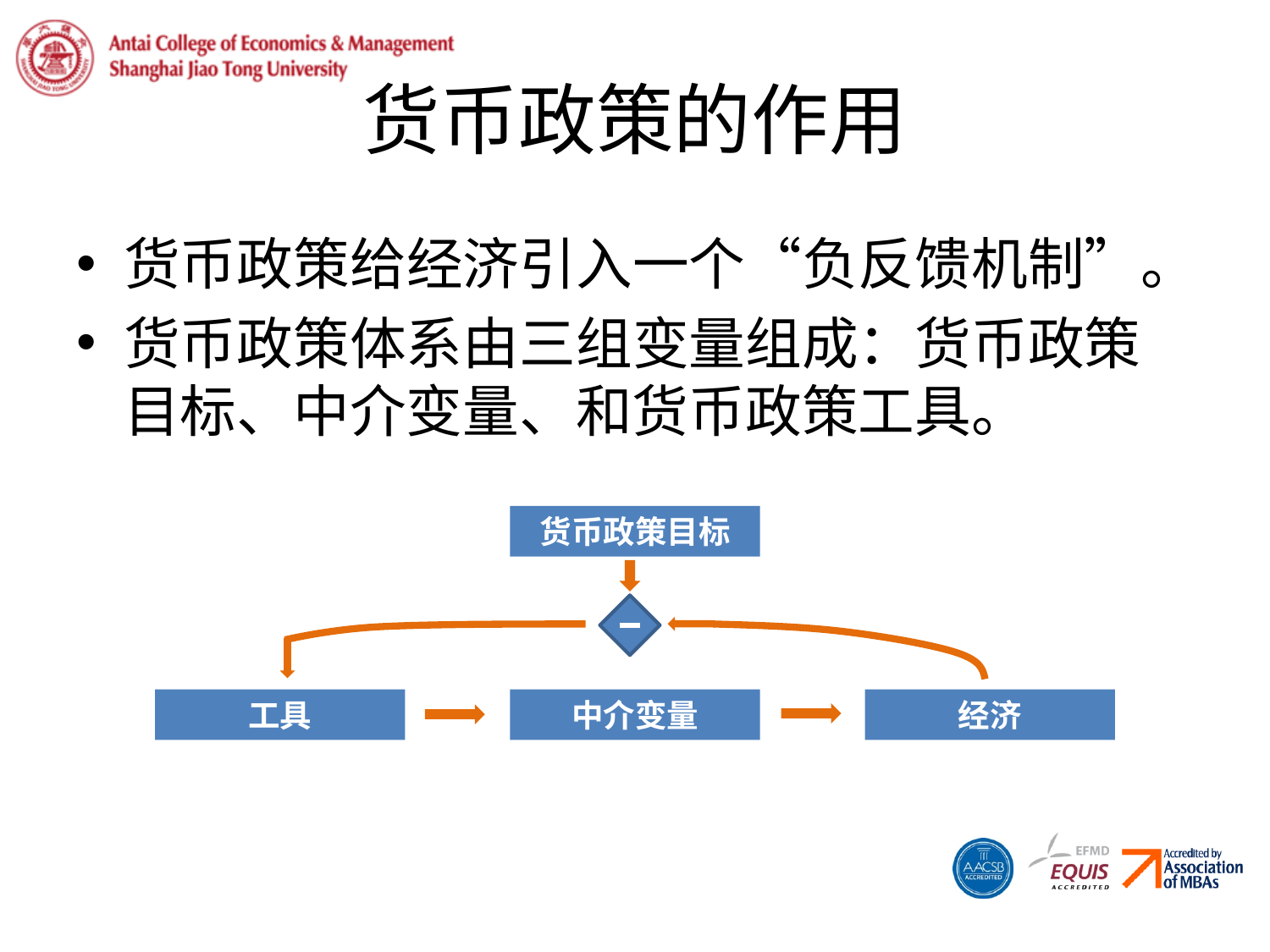

# 货币政策的作用
货币政策给经济引入一个“负反馈机制”。
货币政策体系由三组变量组成：货币政策目标、中介变量、和货币政策工具。
货币政策目标

工具
中介变量
经济